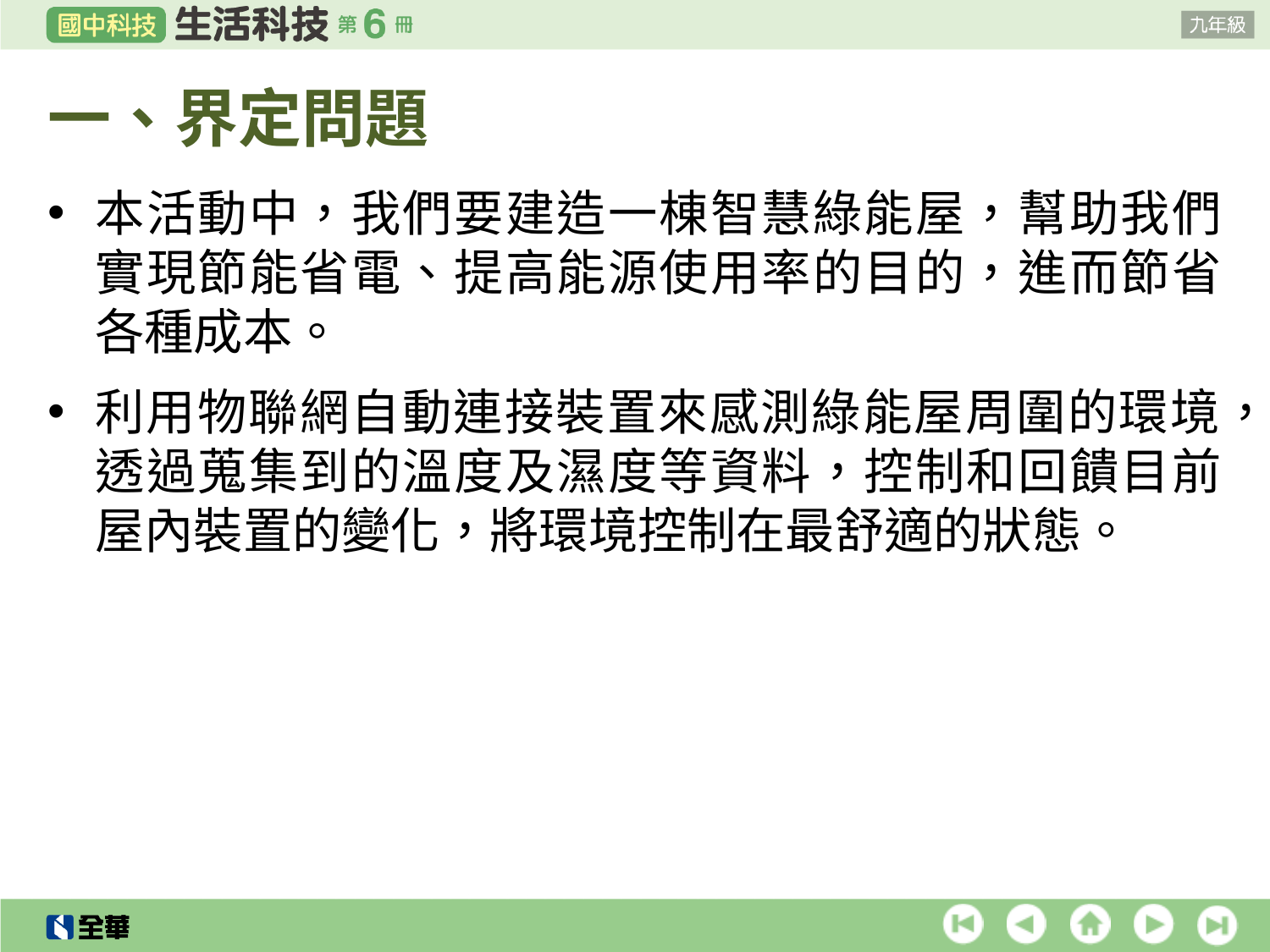

# 一、界定問題
本活動中，我們要建造一棟智慧綠能屋，幫助我們實現節能省電、提高能源使用率的目的，進而節省各種成本。
利用物聯網自動連接裝置來感測綠能屋周圍的環境，透過蒐集到的溫度及濕度等資料，控制和回饋目前屋內裝置的變化，將環境控制在最舒適的狀態。